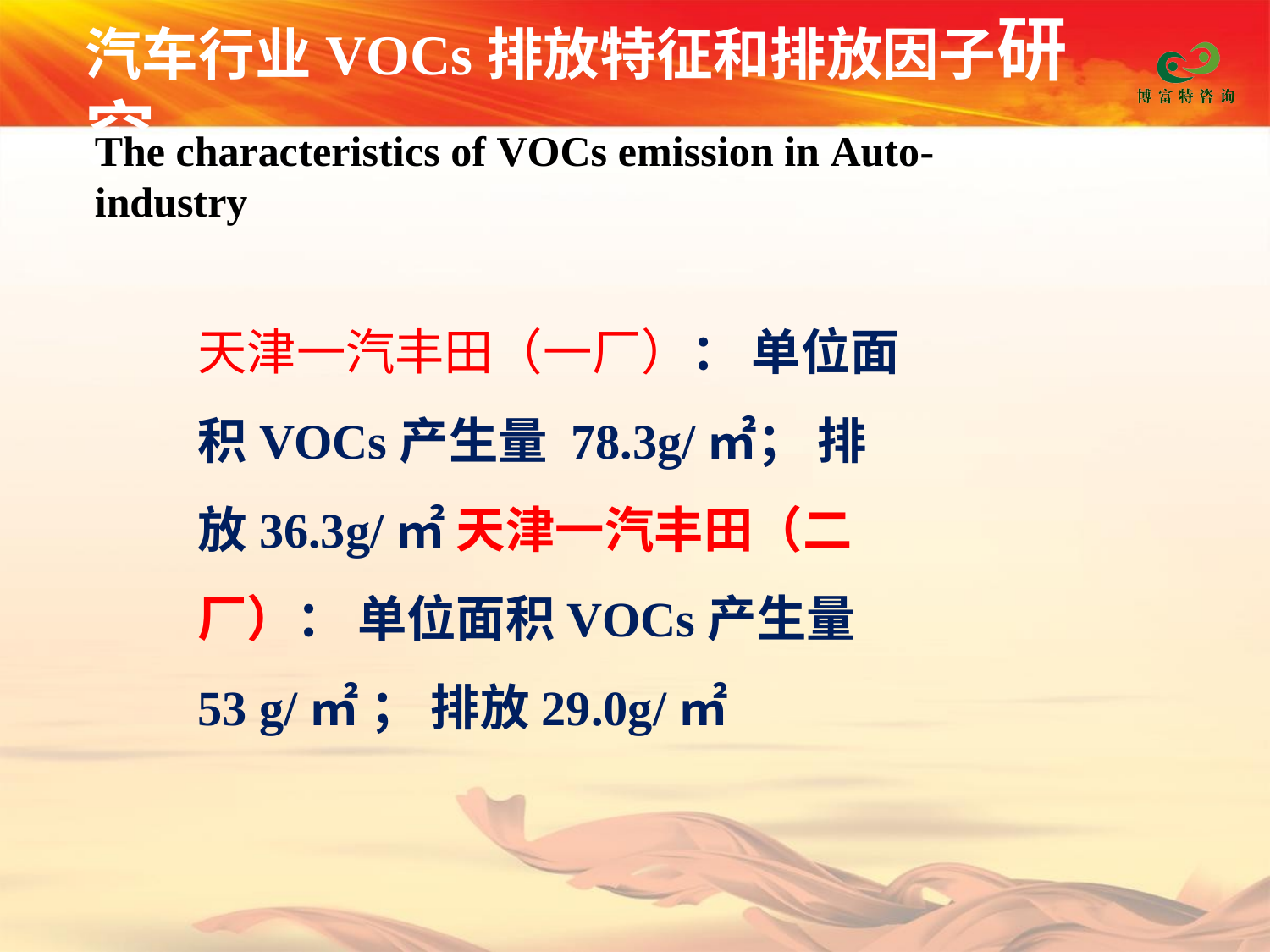

# 汽车行业VOCs排放特征和排放因子研究
The characteristics of VOCs emission in Auto-industry

天津一汽丰田（一厂）： 单位面积VOCs产生量 78.3g/㎡； 排放36.3g/㎡ 天津一汽丰田（二厂）： 单位面积VOCs产生量 53 g/㎡ ； 排放29.0g/㎡